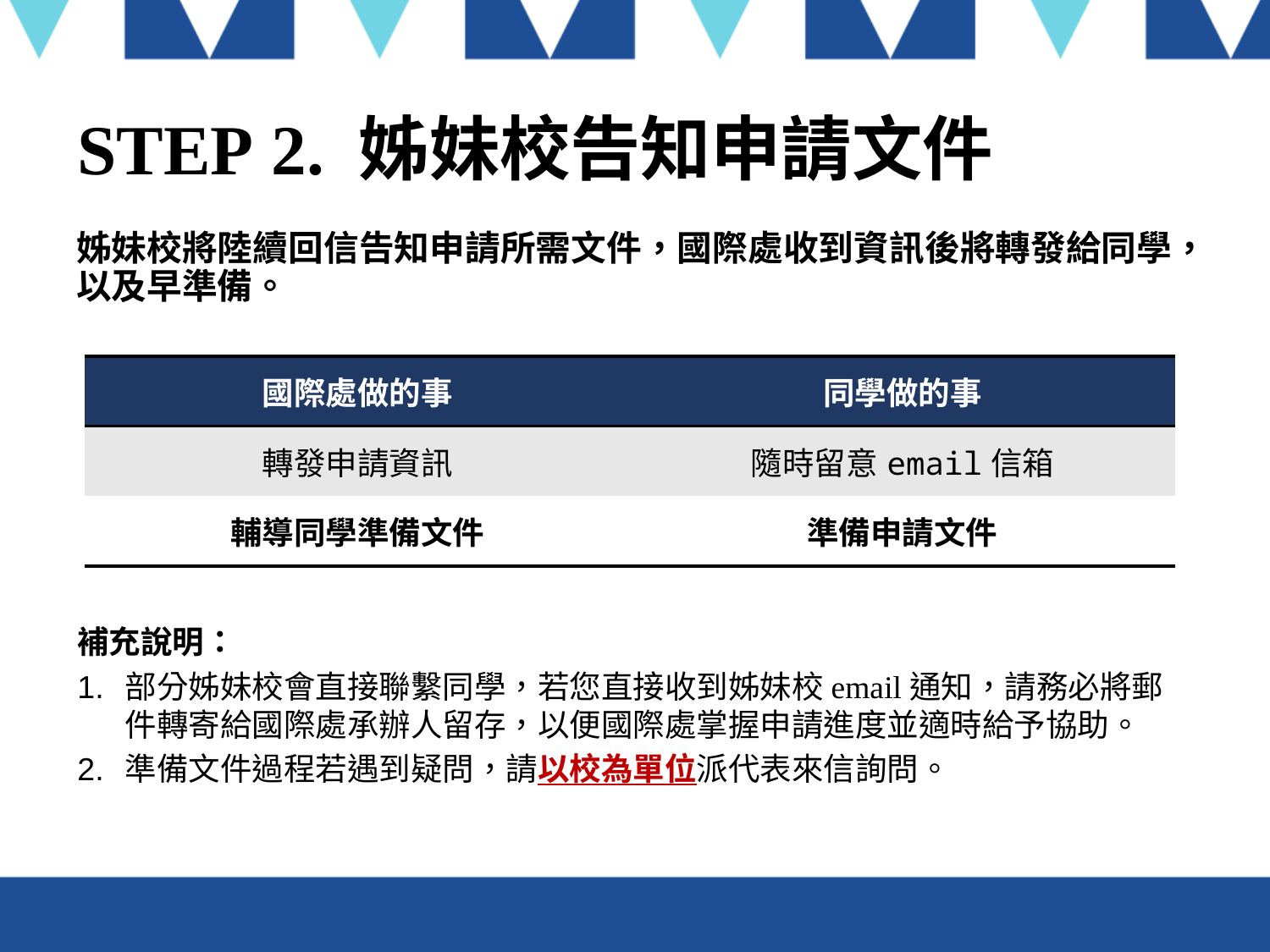

# STEP 2. 姊妹校告知申請文件
姊妹校將陸續回信告知申請所需文件，國際處收到資訊後將轉發給同學，以及早準備。
| 國際處做的事 | 同學做的事 |
| --- | --- |
| 轉發申請資訊 | 隨時留意email信箱 |
| 輔導同學準備文件 | 準備申請文件 |
補充說明：
部分姊妹校會直接聯繫同學，若您直接收到姊妹校email通知，請務必將郵件轉寄給國際處承辦人留存，以便國際處掌握申請進度並適時給予協助。
準備文件過程若遇到疑問，請以校為單位派代表來信詢問。